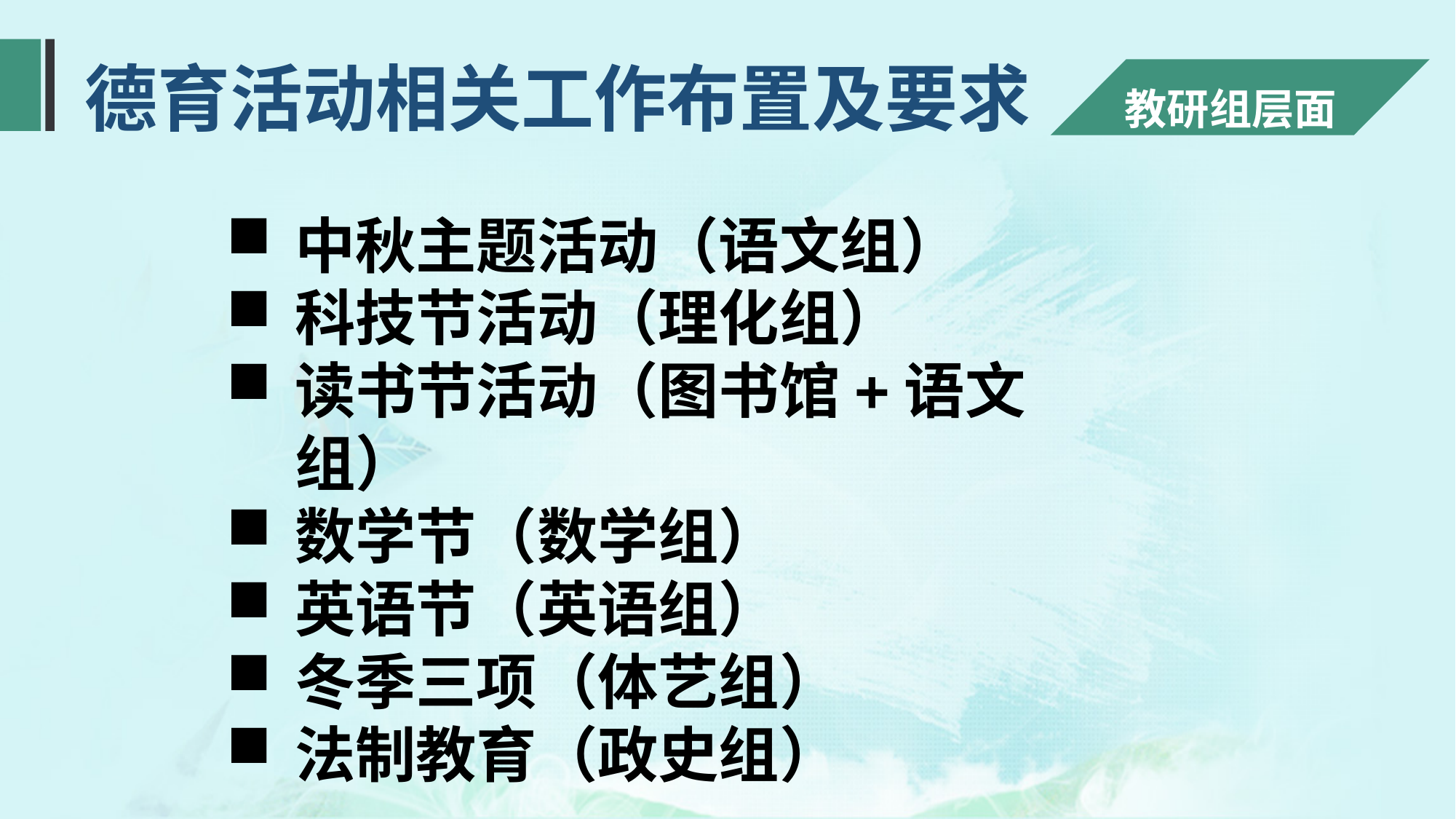

德育活动相关工作布置及要求

教研组层面
中秋主题活动（语文组）
科技节活动（理化组）
读书节活动（图书馆+语文组）
数学节（数学组）
英语节（英语组）
冬季三项（体艺组）
法制教育（政史组）